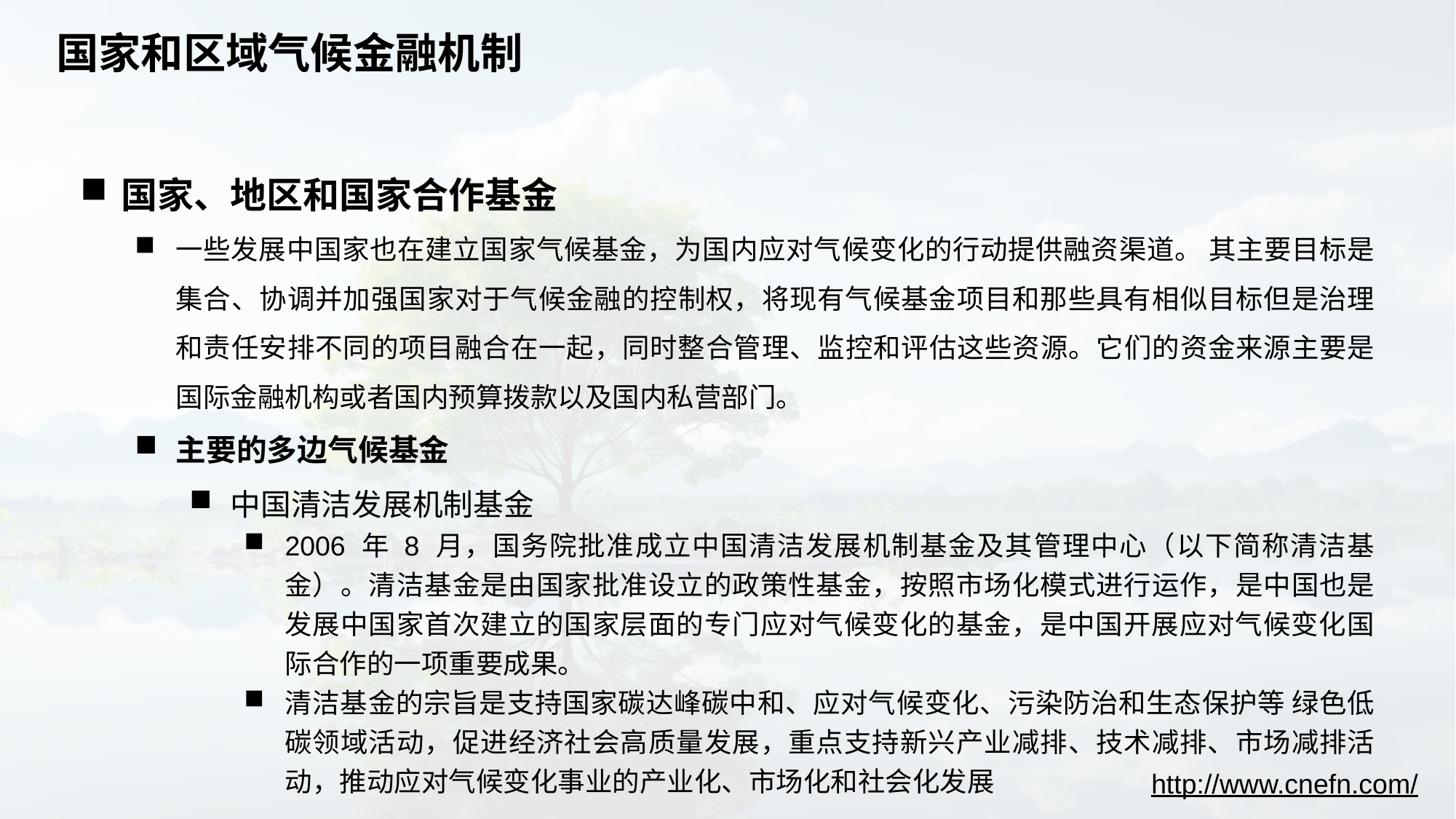

# 国家和区域气候金融机制
国家、地区和国家合作基金
一些发展中国家也在建立国家气候基金，为国内应对气候变化的行动提供融资渠道。 其主要目标是集合、协调并加强国家对于气候金融的控制权，将现有气候基金项目和那些具有相似目标但是治理和责任安排不同的项目融合在一起，同时整合管理、监控和评估这些资源。它们的资金来源主要是国际金融机构或者国内预算拨款以及国内私营部门。
主要的多边气候基金
中国清洁发展机制基金
2006 年 8 月，国务院批准成立中国清洁发展机制基金及其管理中心（以下简称清洁基金）。清洁基金是由国家批准设立的政策性基金，按照市场化模式进行运作，是中国也是 发展中国家首次建立的国家层面的专门应对气候变化的基金，是中国开展应对气候变化国际合作的一项重要成果。
清洁基金的宗旨是支持国家碳达峰碳中和、应对气候变化、污染防治和生态保护等 绿色低碳领域活动，促进经济社会高质量发展，重点支持新兴产业减排、技术减排、市场减排活动，推动应对气候变化事业的产业化、市场化和社会化发展